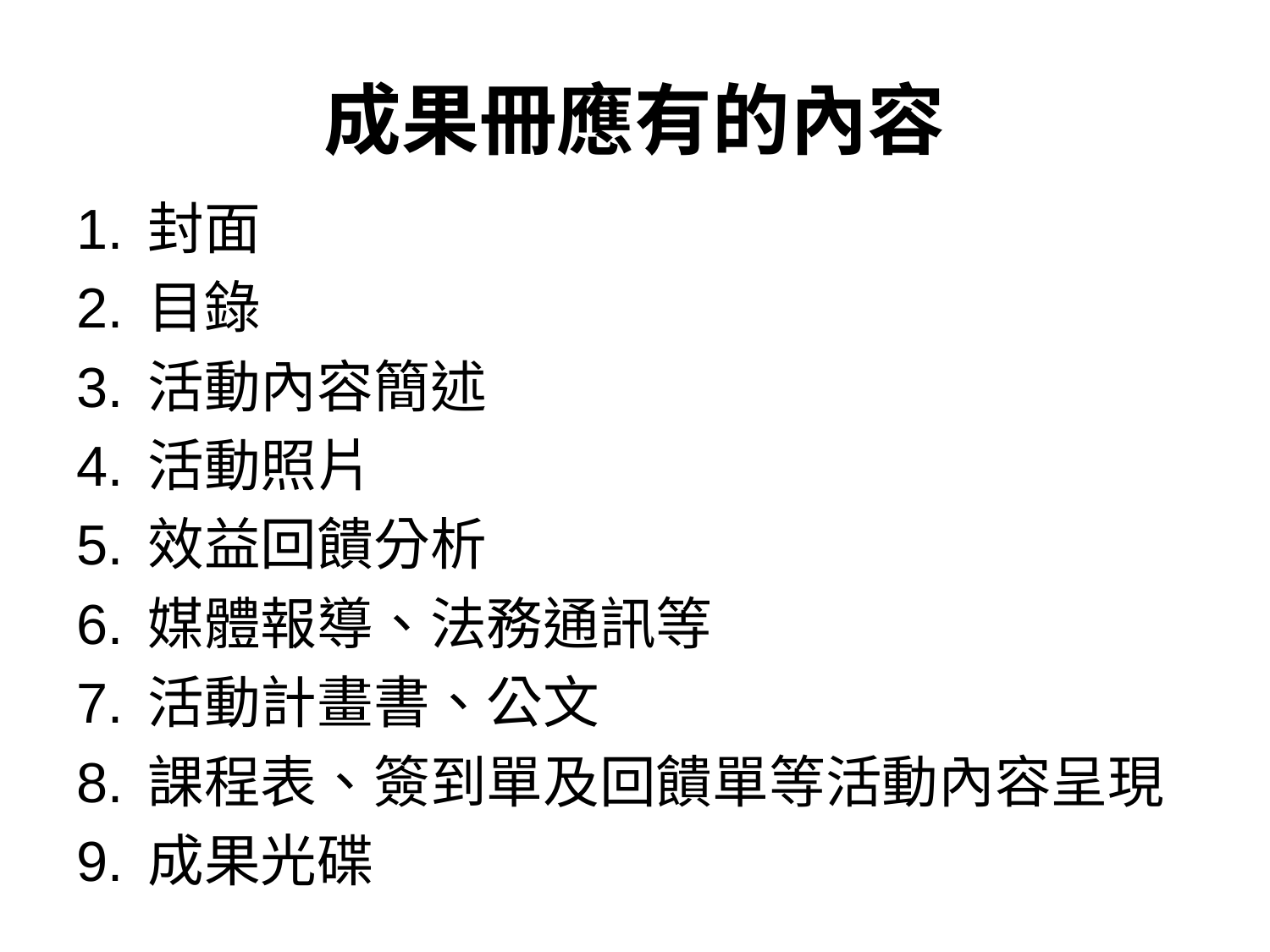

# 成果冊應有的內容
封面
目錄
活動內容簡述
活動照片
效益回饋分析
媒體報導、法務通訊等
活動計畫書、公文
課程表、簽到單及回饋單等活動內容呈現
成果光碟